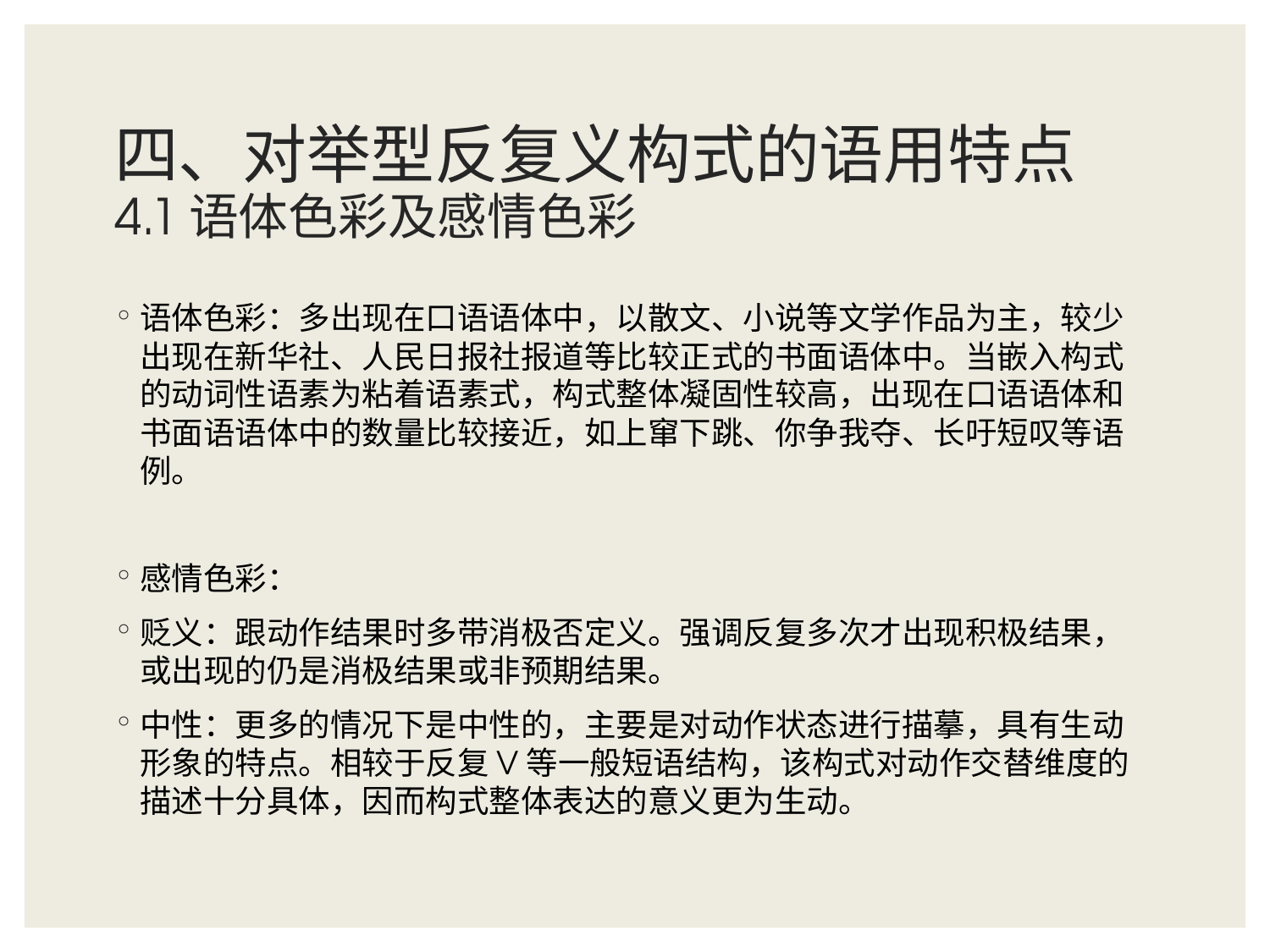

# 四、对举型反复义构式的语用特点 4.1语体色彩及感情色彩
语体色彩：多出现在口语语体中，以散文、小说等文学作品为主，较少出现在新华社、人民日报社报道等比较正式的书面语体中。当嵌入构式的动词性语素为粘着语素式，构式整体凝固性较高，出现在口语语体和书面语语体中的数量比较接近，如上窜下跳、你争我夺、长吁短叹等语例。

感情色彩：
贬义：跟动作结果时多带消极否定义。强调反复多次才出现积极结果，或出现的仍是消极结果或非预期结果。
中性：更多的情况下是中性的，主要是对动作状态进行描摹，具有生动形象的特点。相较于反复V等一般短语结构，该构式对动作交替维度的描述十分具体，因而构式整体表达的意义更为生动。